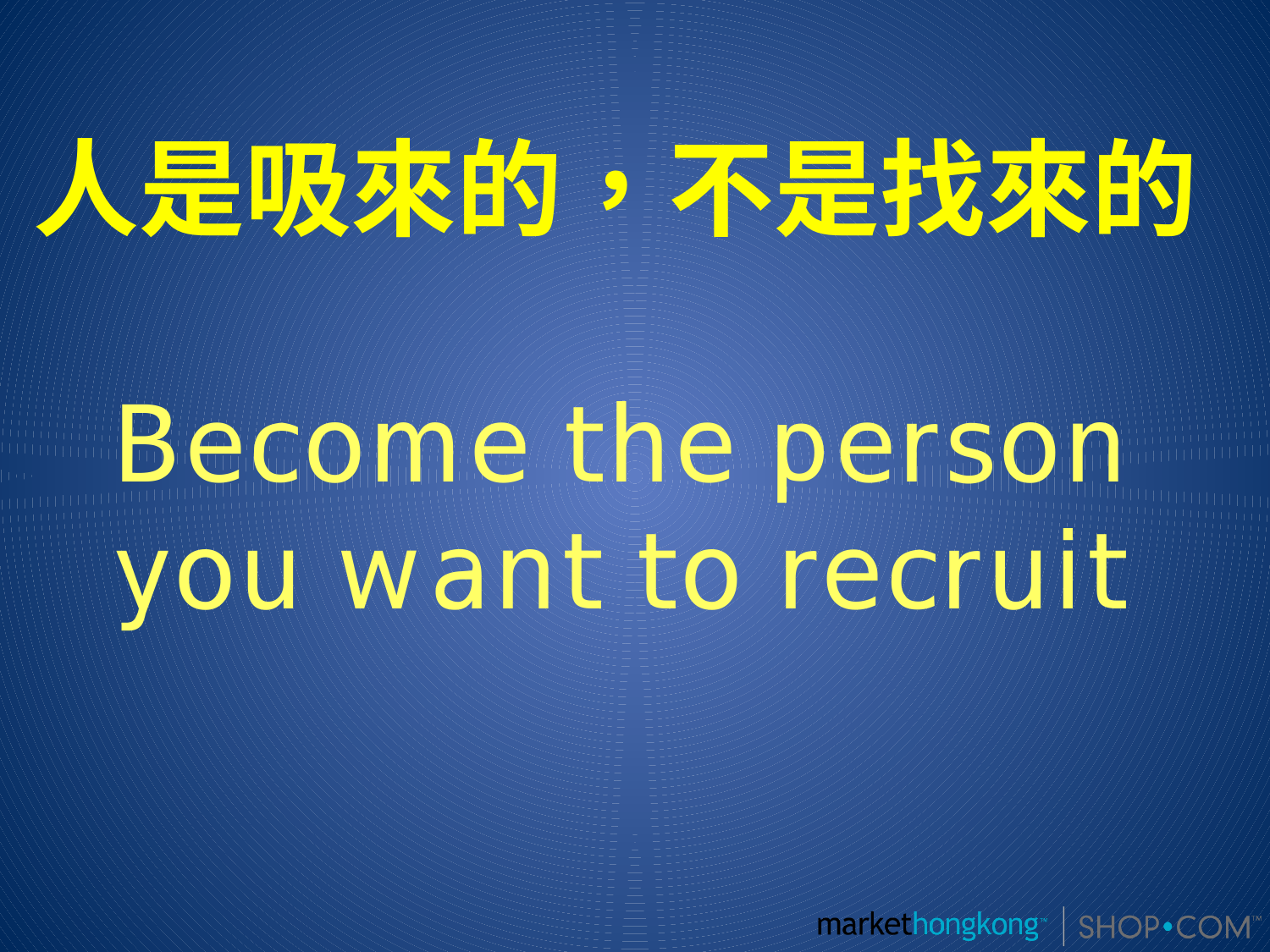

人是吸來的，不是找來的

Become the person you want to recruit